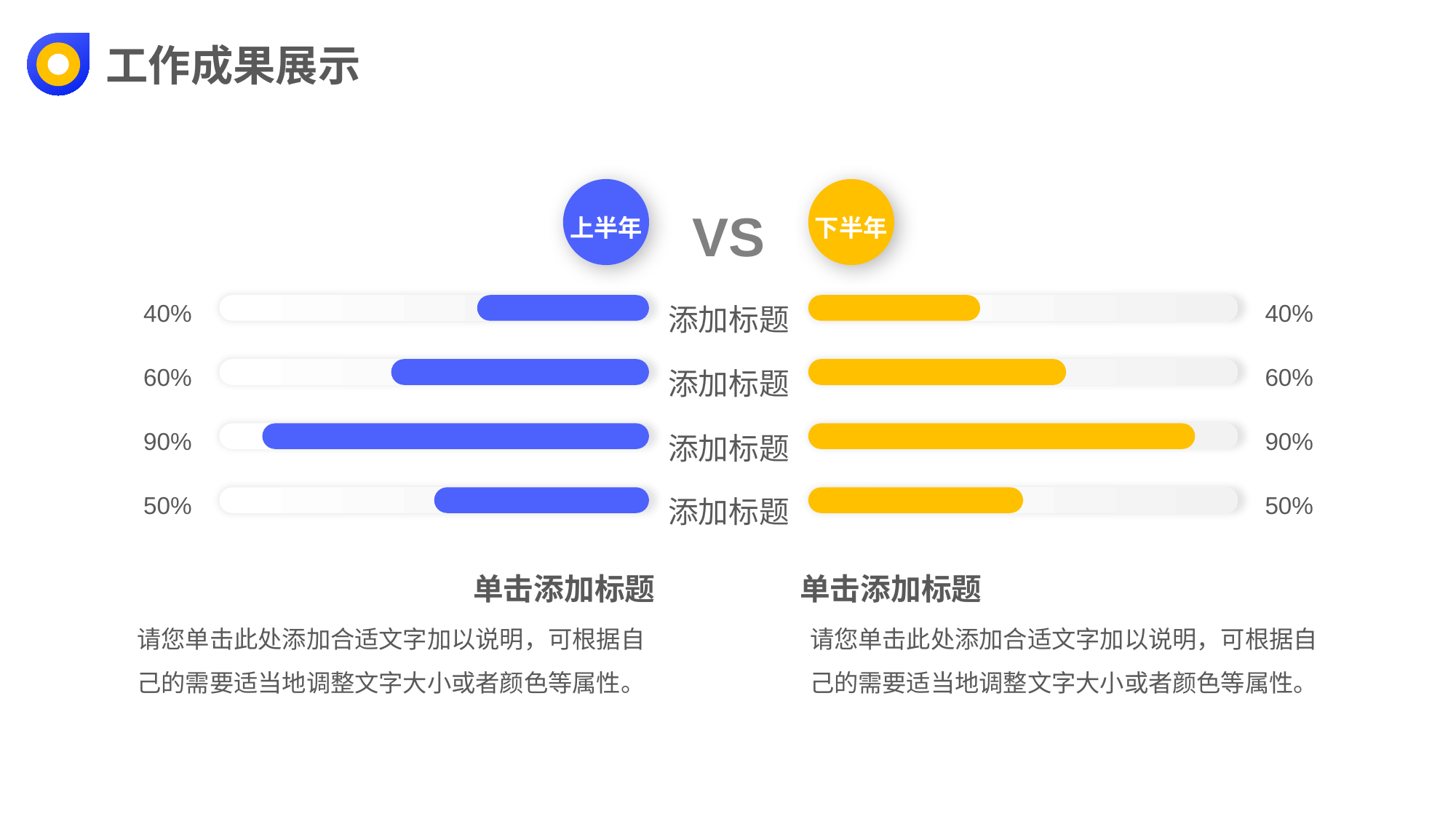

工作成果展示

VS
上半年
下半年
添加标题
40%
40%

添加标题
60%
60%

添加标题
90%
90%

添加标题
50%
50%

单击添加标题
单击添加标题
请您单击此处添加合适文字加以说明，可根据自己的需要适当地调整文字大小或者颜色等属性。
请您单击此处添加合适文字加以说明，可根据自己的需要适当地调整文字大小或者颜色等属性。